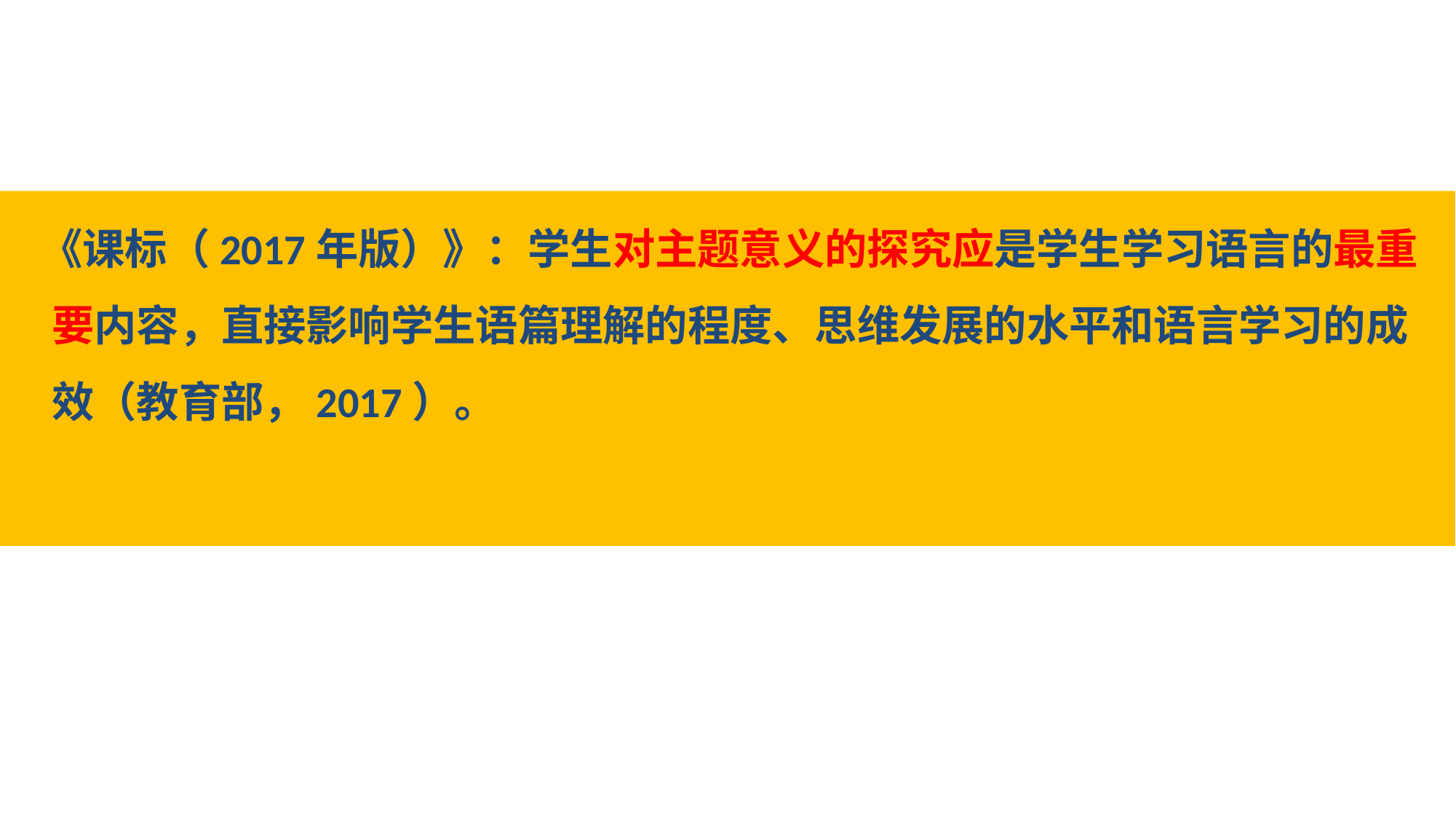

《课标（2017年版）》：学生对主题意义的探究应是学生学习语言的最重要内容，直接影响学生语篇理解的程度、思维发展的水平和语言学习的成效（教育部，2017）。